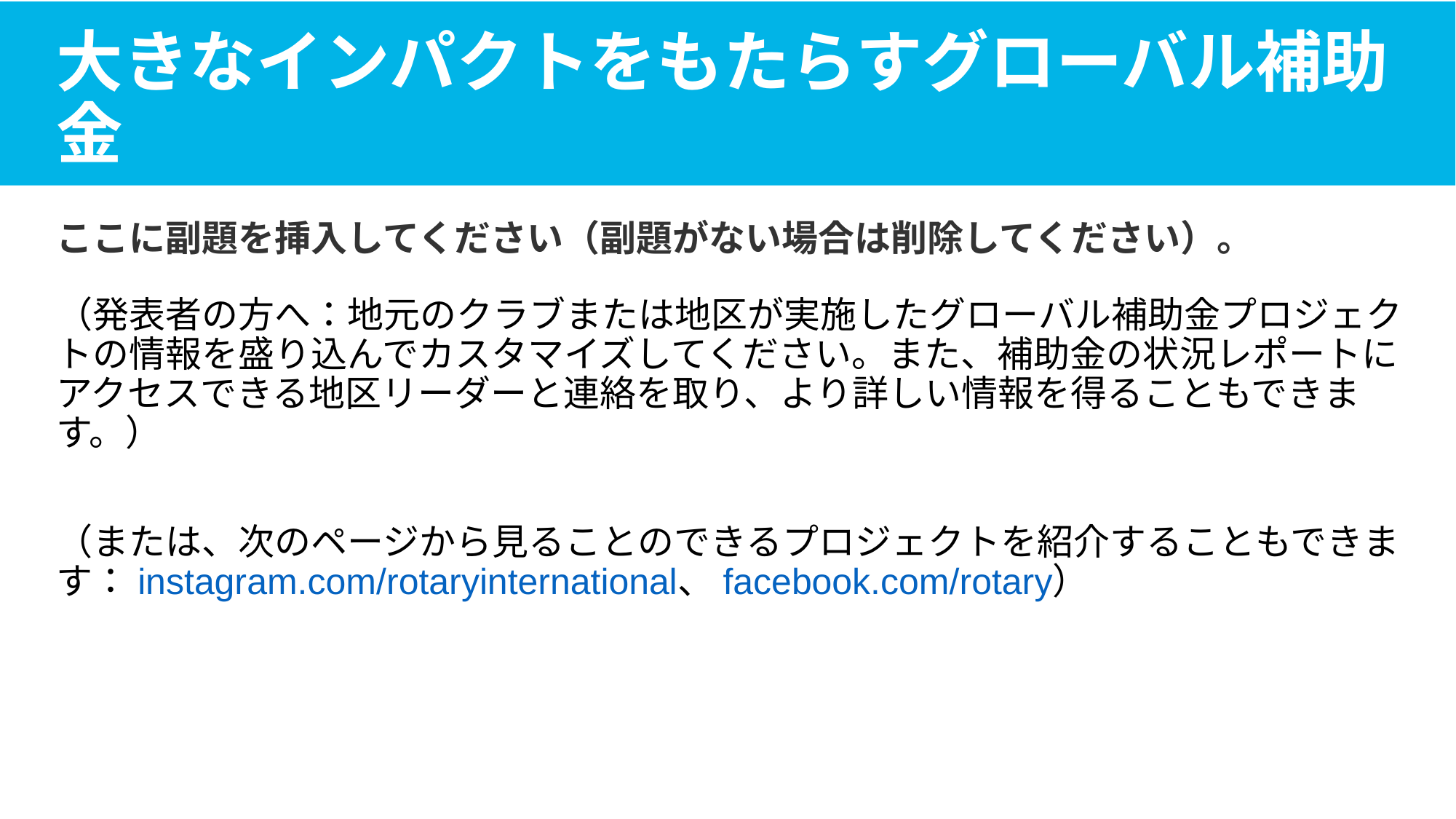

# 大きなインパクトをもたらすグローバル補助金
ここに副題を挿入してください（副題がない場合は削除してください）。
（発表者の方へ：地元のクラブまたは地区が実施したグローバル補助金プロジェクトの情報を盛り込んでカスタマイズしてください。また、補助金の状況レポートにアクセスできる地区リーダーと連絡を取り、より詳しい情報を得ることもできます。）

（または、次のページから見ることのできるプロジェクトを紹介することもできます：instagram.com/rotaryinternational、facebook.com/rotary）